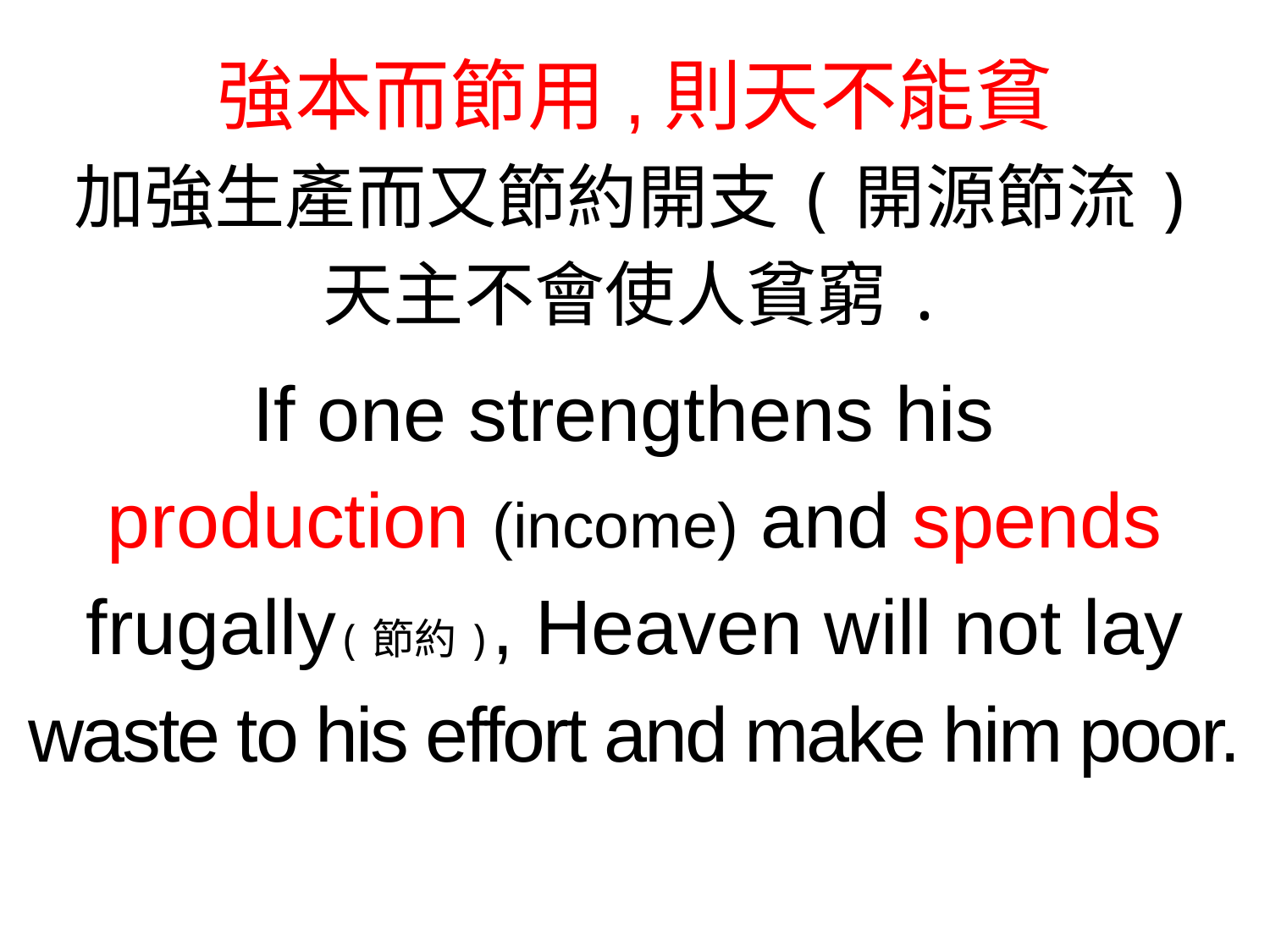

強本而節用,則天不能貧
加強生產而又節約開支(開源節流)
天主不會使人貧窮.
If one strengthens his
production (income) and spends frugally(節約), Heaven will not lay waste to his effort and make him poor.